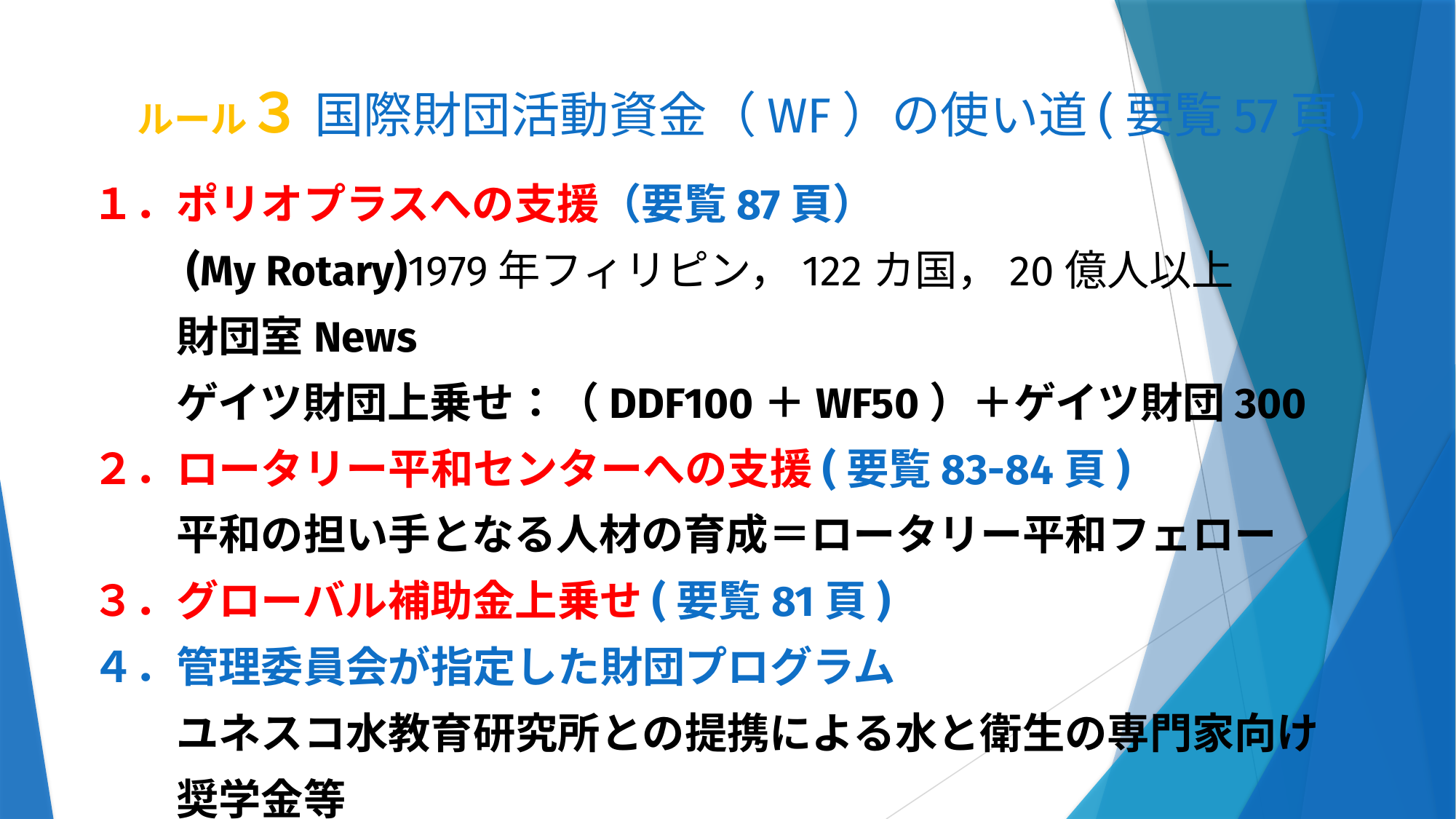

# ルール３ 国際財団活動資金（WF）の使い道(要覧57頁)
１．ポリオプラスへの支援（要覧87頁）
　　(My Rotary)1979年フィリピン，122カ国，20億人以上
　　財団室News
　　ゲイツ財団上乗せ：（DDF100＋WF50）＋ゲイツ財団300
２．ロータリー平和センターへの支援(要覧83-84頁)
　　平和の担い手となる人材の育成＝ロータリー平和フェロー
３．グローバル補助金上乗せ(要覧81頁)
４．管理委員会が指定した財団プログラム
　　ユネスコ水教育研究所との提携による水と衛生の専門家向け
　　奨学金等